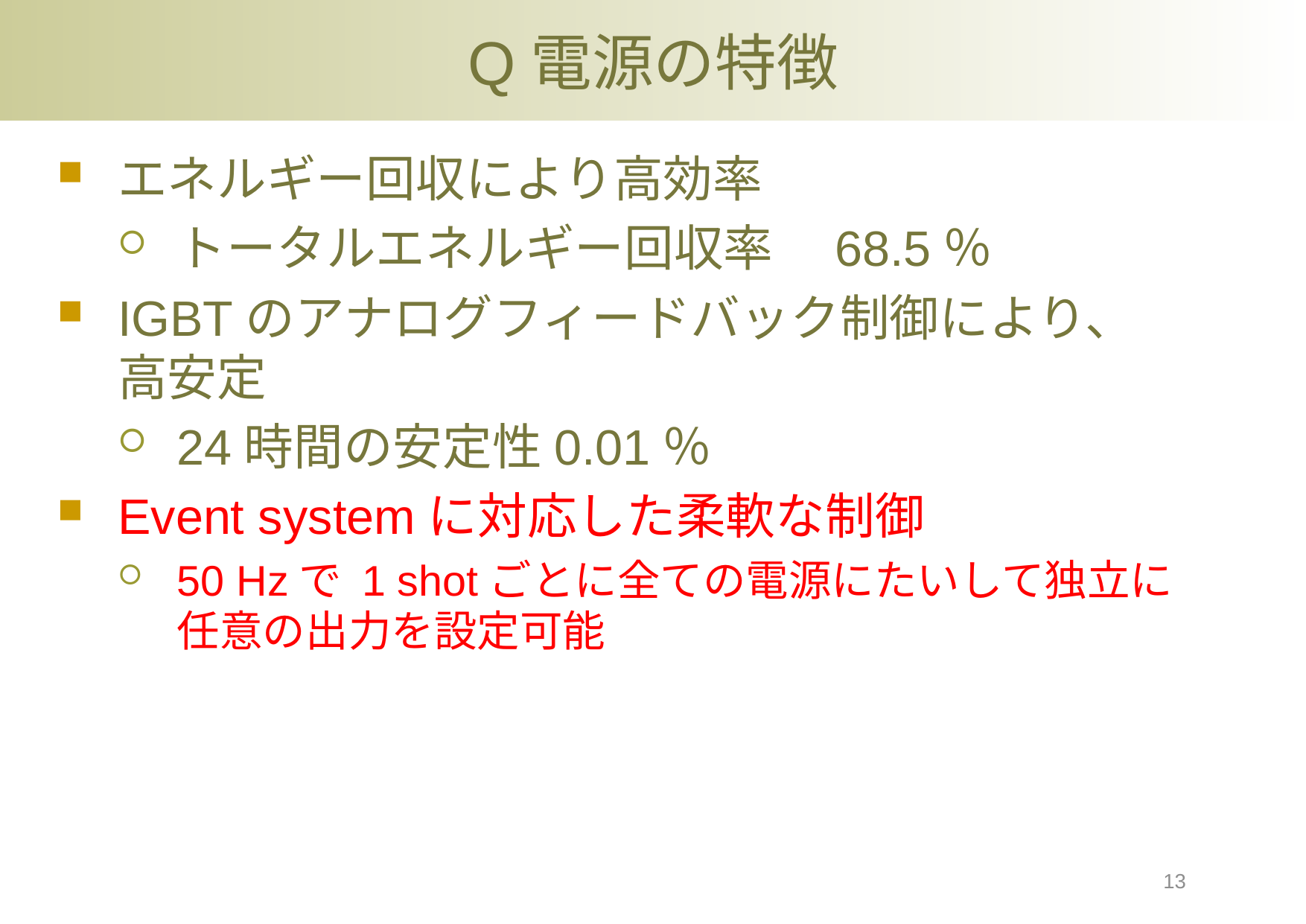

# Q電源の特徴
エネルギー回収により高効率
トータルエネルギー回収率　68.5％
IGBTのアナログフィードバック制御により、高安定
24時間の安定性0.01％
Event systemに対応した柔軟な制御
50 Hzで 1 shotごとに全ての電源にたいして独立に任意の出力を設定可能

13